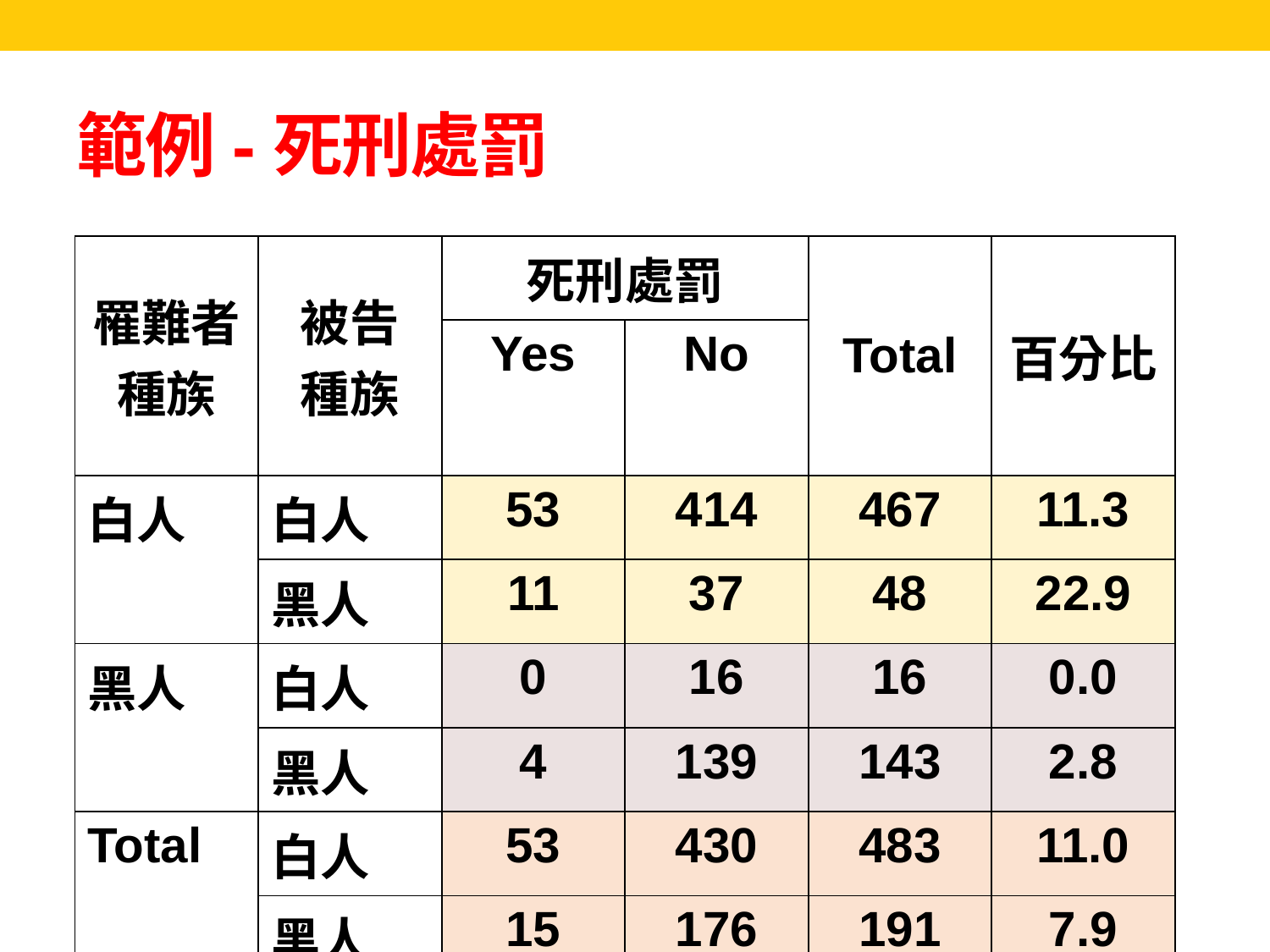

# 範例-死刑處罰
| 罹難者種族 | 被告 種族 | 死刑處罰 |  | Total | 百分比 |
| --- | --- | --- | --- | --- | --- |
|  |  | Yes | No |  |  |
| 白人 | 白人 | 53 | 414 | 467 | 11.3 |
|  | 黑人 | 11 | 37 | 48 | 22.9 |
| 黑人 | 白人 | 0 | 16 | 16 | 0.0 |
|  | 黑人 | 4 | 139 | 143 | 2.8 |
| Total | 白人 | 53 | 430 | 483 | 11.0 |
|  | 黑人 | 15 | 176 | 191 | 7.9 |